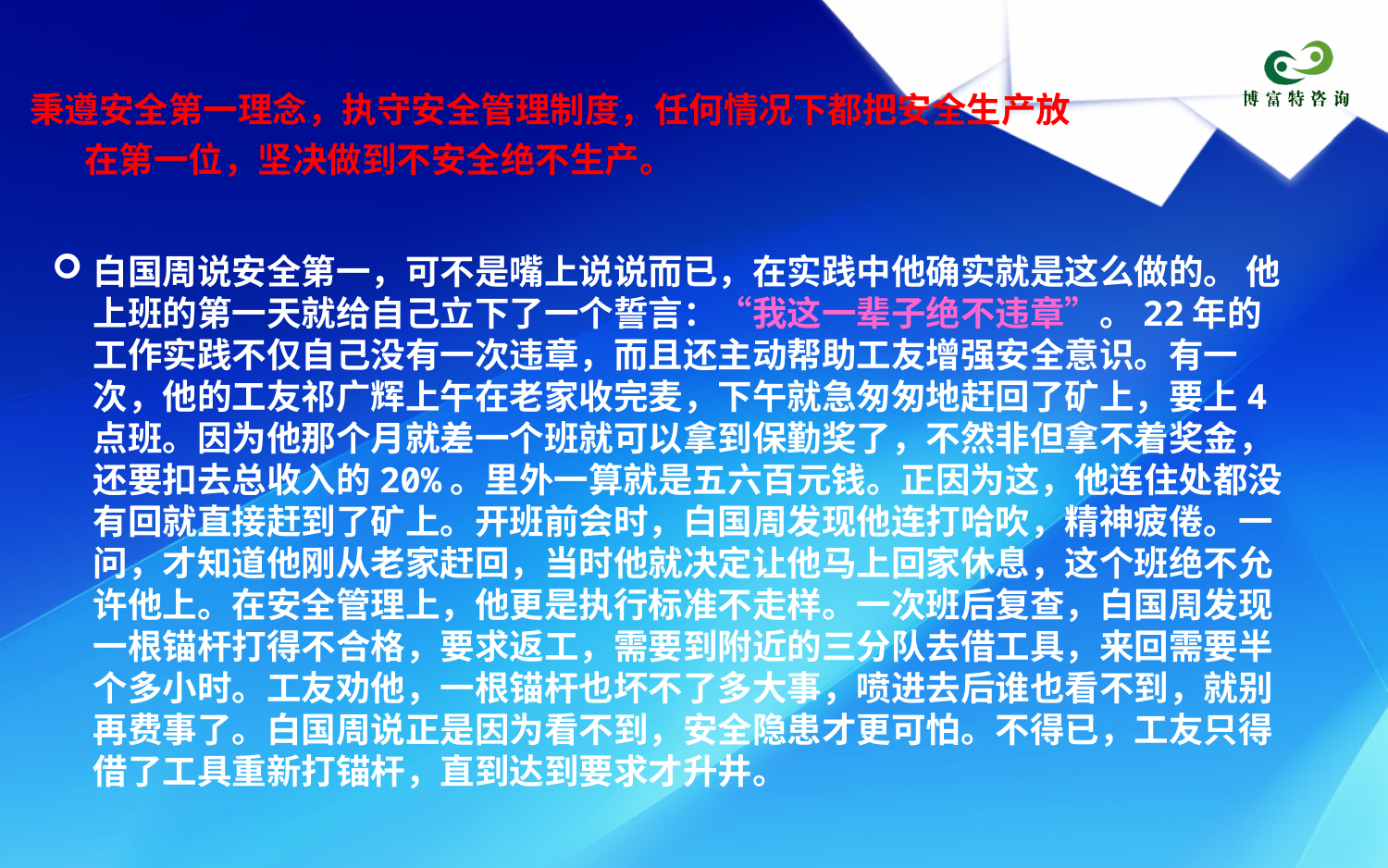

秉遵安全第一理念，执守安全管理制度，任何情况下都把安全生产放在第一位，坚决做到不安全绝不生产。
白国周说安全第一，可不是嘴上说说而已，在实践中他确实就是这么做的。 他上班的第一天就给自己立下了一个誓言：“我这一辈子绝不违章”。22年的工作实践不仅自己没有一次违章，而且还主动帮助工友增强安全意识。有一次，他的工友祁广辉上午在老家收完麦，下午就急匆匆地赶回了矿上，要上4点班。因为他那个月就差一个班就可以拿到保勤奖了，不然非但拿不着奖金，还要扣去总收入的20%。里外一算就是五六百元钱。正因为这，他连住处都没有回就直接赶到了矿上。开班前会时，白国周发现他连打哈吹，精神疲倦。一问，才知道他刚从老家赶回，当时他就决定让他马上回家休息，这个班绝不允许他上。在安全管理上，他更是执行标准不走样。一次班后复查，白国周发现一根锚杆打得不合格，要求返工，需要到附近的三分队去借工具，来回需要半个多小时。工友劝他，一根锚杆也坏不了多大事，喷进去后谁也看不到，就别再费事了。白国周说正是因为看不到，安全隐患才更可怕。不得已，工友只得借了工具重新打锚杆，直到达到要求才升井。